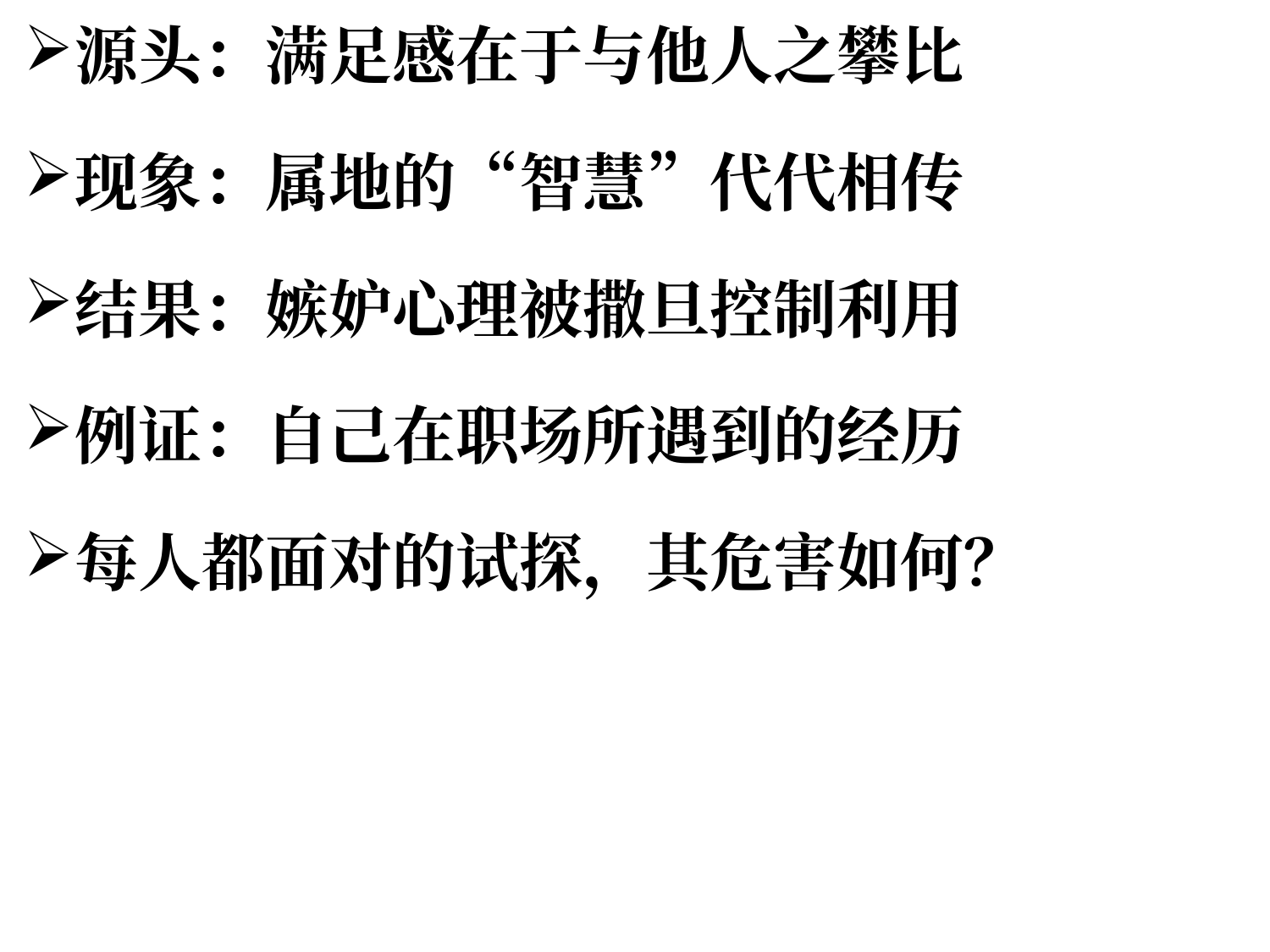

源头：满足感在于与他人之攀比

现象：属地的“智慧”代代相传

结果：嫉妒心理被撒旦控制利用

例证：自己在职场所遇到的经历

每人都面对的试探，其危害如何？